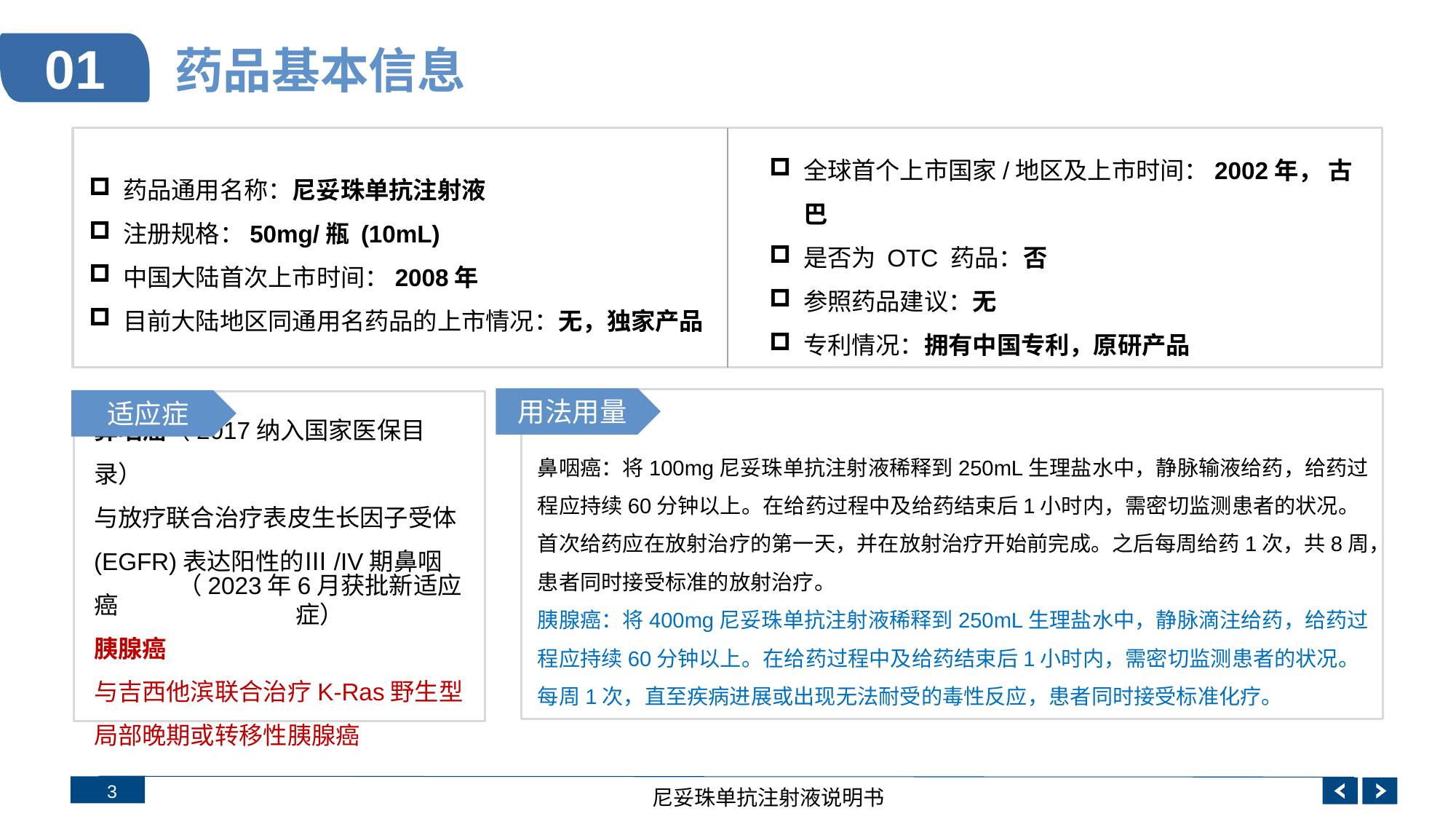

# 药品基本信息
01
药品通用名称：尼妥珠单抗注射液
注册规格：50mg/瓶 (10mL)
中国大陆首次上市时间：2008年
目前大陆地区同通用名药品的上市情况：无，独家产品
全球首个上市国家/地区及上市时间：2002年， 古巴
是否为 OTC 药品：否
参照药品建议：无
专利情况：拥有中国专利，原研产品
用法用量

适应症

鼻咽癌：将100mg尼妥珠单抗注射液稀释到250mL生理盐水中，静脉输液给药，给药过程应持续60分钟以上。在给药过程中及给药结束后1小时内，需密切监测患者的状况。首次给药应在放射治疗的第一天，并在放射治疗开始前完成。之后每周给药1次，共8周，患者同时接受标准的放射治疗。
胰腺癌：将400mg尼妥珠单抗注射液稀释到250mL生理盐水中，静脉滴注给药，给药过程应持续60分钟以上。在给药过程中及给药结束后1小时内，需密切监测患者的状况。每周1次，直至疾病进展或出现无法耐受的毒性反应，患者同时接受标准化疗。
鼻咽癌（2017纳入国家医保目录）
与放疗联合治疗表皮生长因子受体(EGFR)表达阳性的Ⅲ/IV期鼻咽癌
胰腺癌
与吉西他滨联合治疗K-Ras野生型局部晚期或转移性胰腺癌
（2023年6月获批新适应症）
尼妥珠单抗注射液说明书